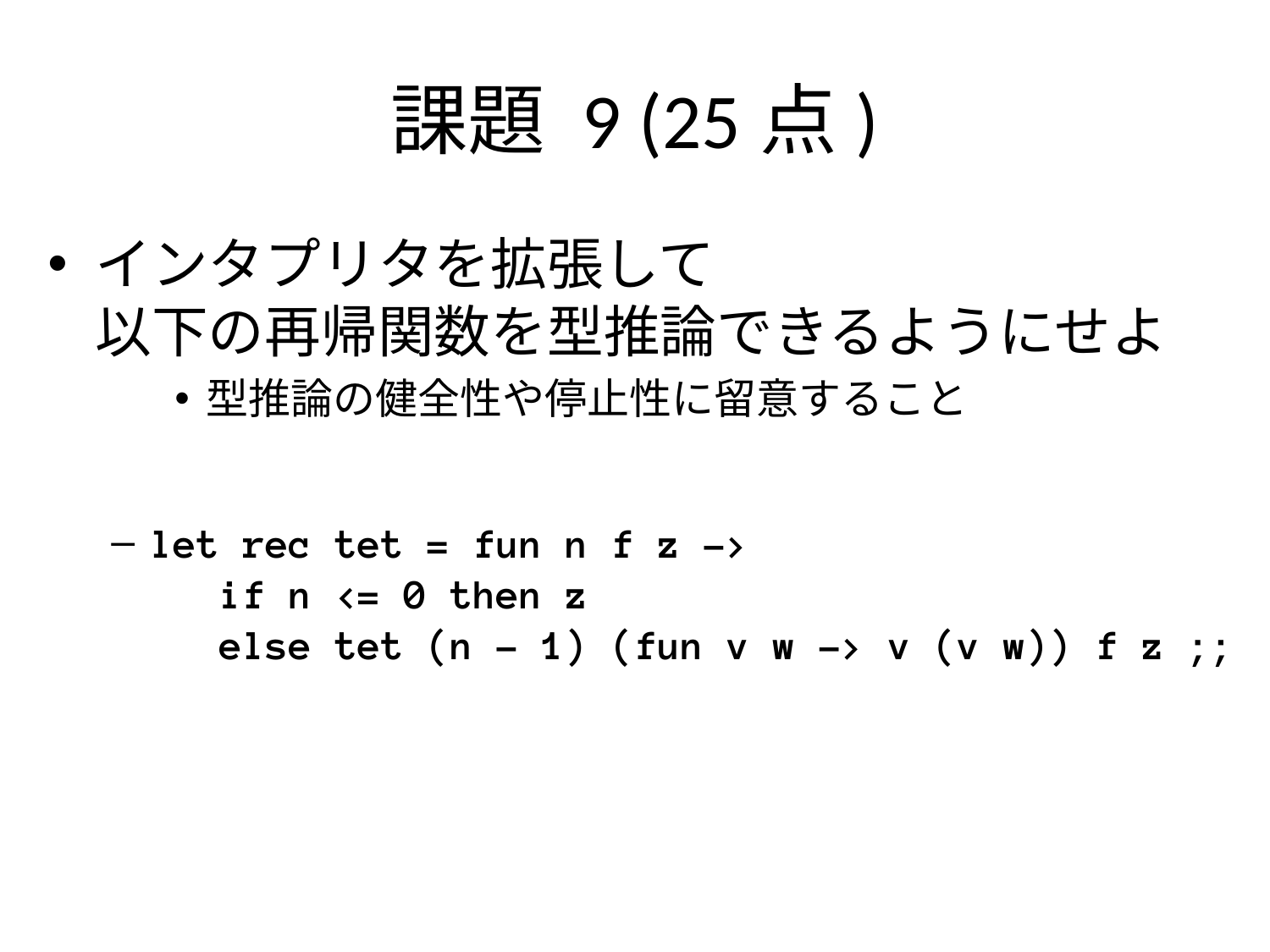

# 課題 9 (25点)
インタプリタを拡張して
以下の再帰関数を型推論できるようにせよ
型推論の健全性や停止性に留意すること

let rec tet = fun n f z ->
   if n <= 0 then z
   else tet (n - 1) (fun v w -> v (v w)) f z ;;